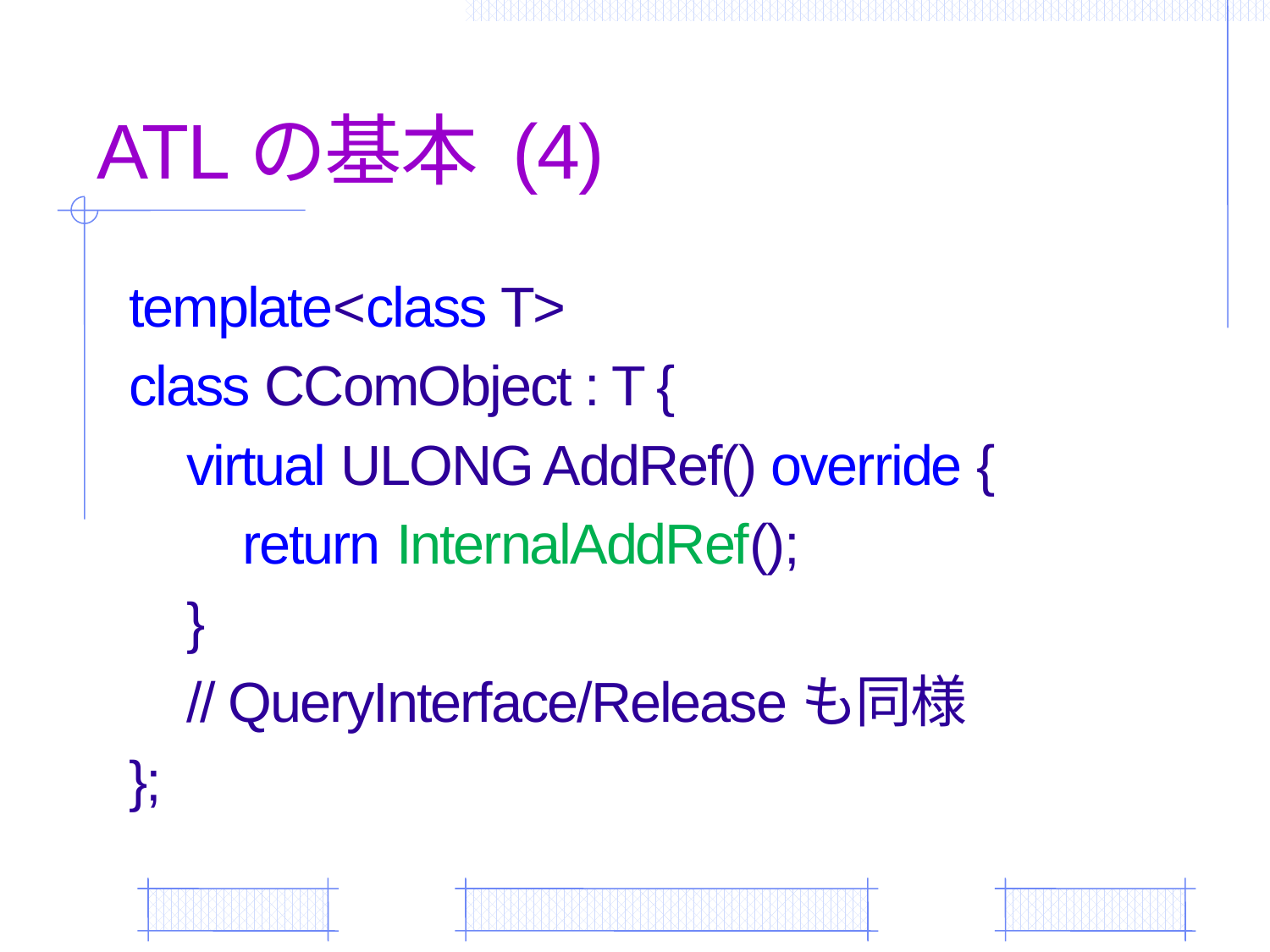

# ATLの基本 (4)
template<class T>
class CComObject : T {
    virtual ULONG AddRef() override {
        return InternalAddRef();
    }
    // QueryInterface/Releaseも同様
};